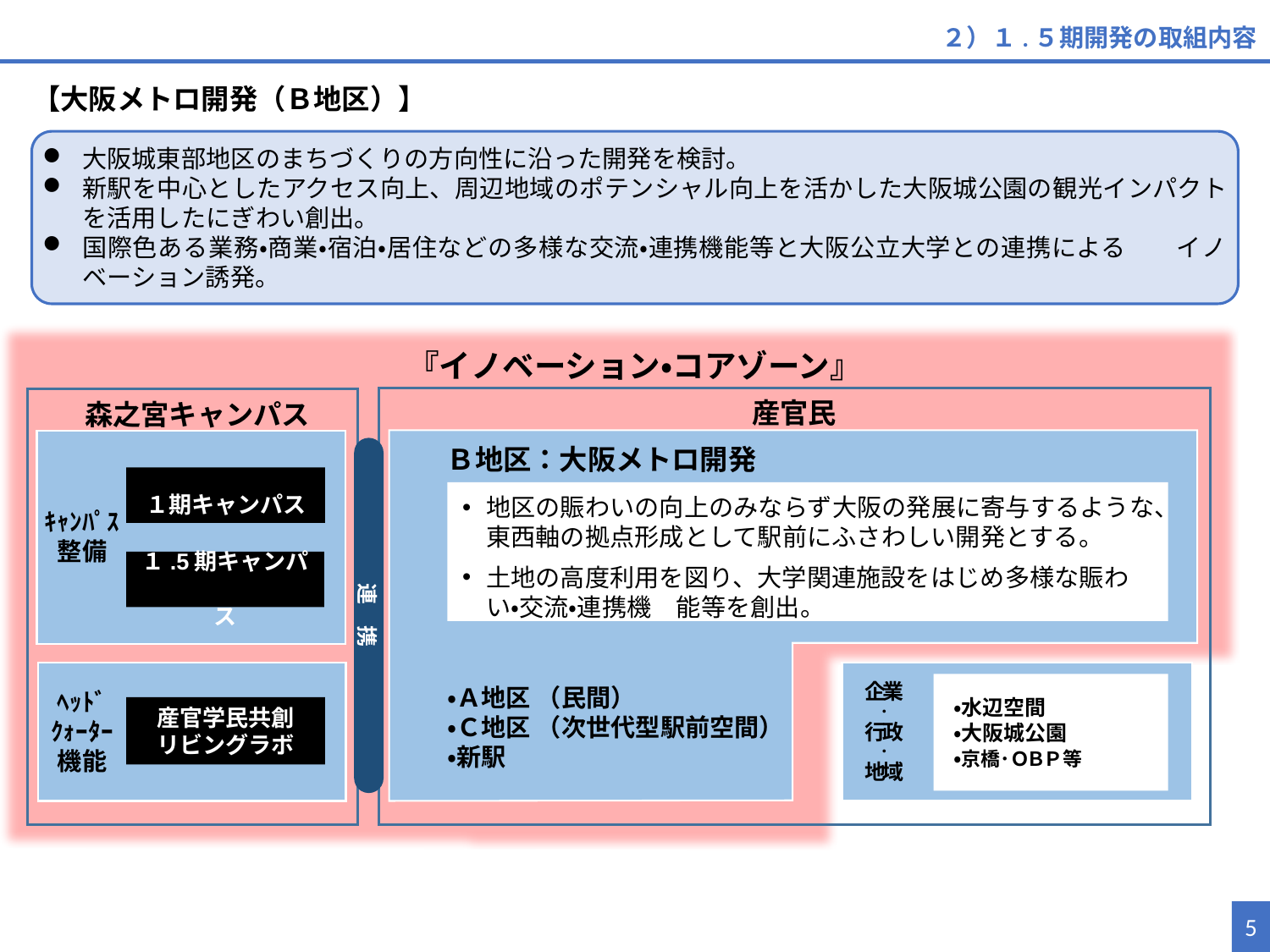

２）１.５期開発の取組内容
【大阪メトロ開発（Ｂ地区）】
大阪城東部地区のまちづくりの方向性に沿った開発を検討。
新駅を中心としたアクセス向上、周辺地域のポテンシャル向上を活かした大阪城公園の観光インパクトを活用したにぎわい創出。
国際色ある業務・商業・宿泊・居住などの多様な交流・連携機能等と大阪公立大学との連携による　　イノベーション誘発。

『イノベーション・コアゾーン』

産官民

森之宮キャンパス

Ｂ地区：大阪メトロ開発
連　携

１期キャンパス
地区の賑わいの向上のみならず大阪の発展に寄与するような、東西軸の拠点形成として駅前にふさわしい開発とする。

土地の高度利用を図り、大学関連施設をはじめ多様な賑わい・交流・連携機　能等を創出。
ｷｬﾝﾊﾟｽ
整備
１.5期キャンパス
・Ａ地区 （民間）
・Ｃ地区 （次世代型駅前空間）
・新駅

企業
・
行政
・
地域
  ・水辺空間
  ・大阪城公園
  ・京橋･ＯＢＰ等
ﾍｯﾄﾞｸｫｰﾀｰ
機能
産官学民共創
リビングラボ
5